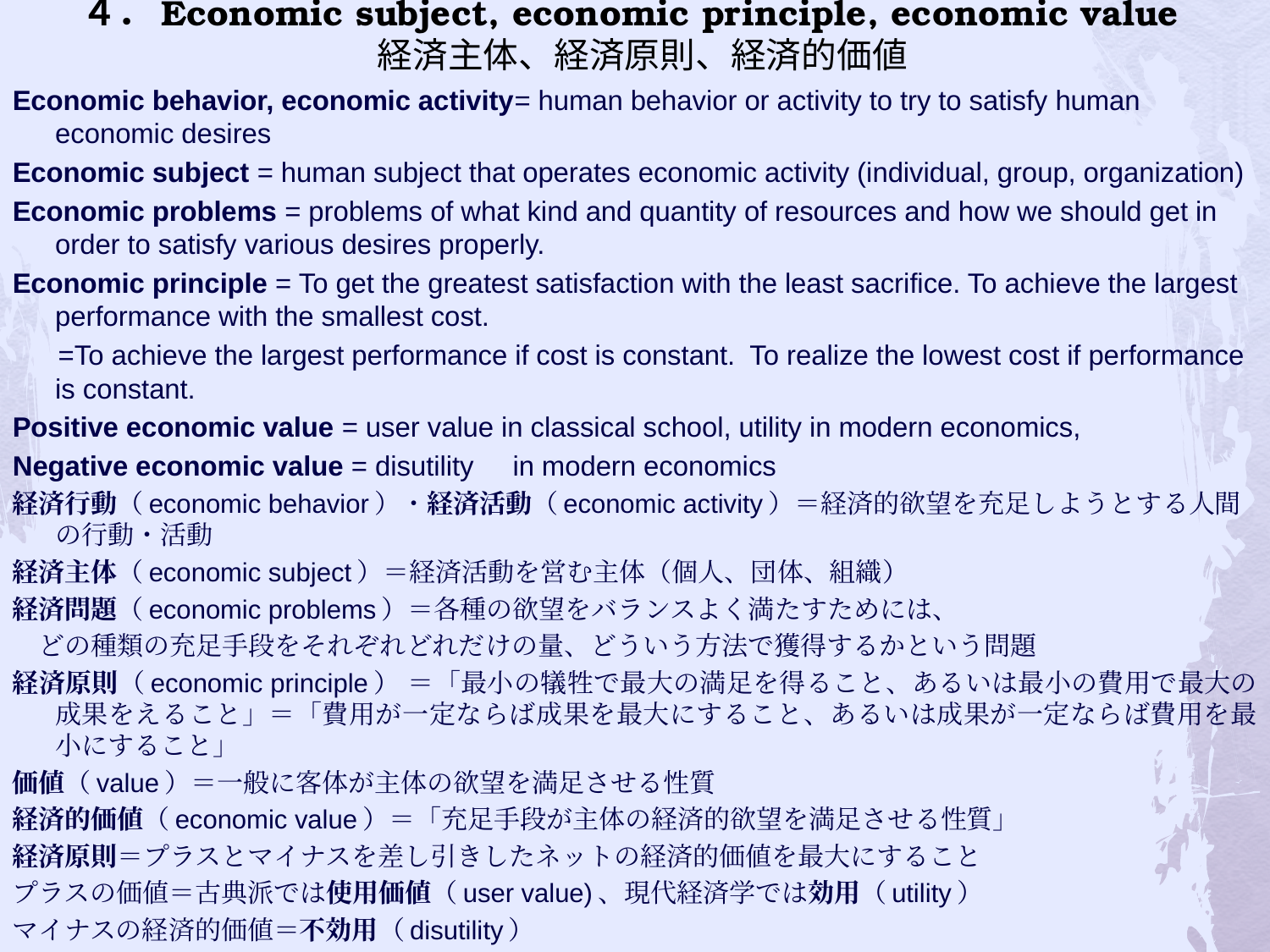

# ４．Economic subject, economic principle, economic value 経済主体、経済原則、経済的価値
Economic behavior, economic activity= human behavior or activity to try to satisfy human economic desires
Economic subject = human subject that operates economic activity (individual, group, organization)
Economic problems = problems of what kind and quantity of resources and how we should get in order to satisfy various desires properly.
Economic principle = To get the greatest satisfaction with the least sacrifice. To achieve the largest performance with the smallest cost.
      =To achieve the largest performance if cost is constant.  To realize the lowest cost if performance is constant.
Positive economic value = user value in classical school, utility in modern economics,
Negative economic value = disutility　in modern economics
経済行動（economic behavior）・経済活動（economic activity）＝経済的欲望を充足しようとする人間の行動・活動
経済主体（economic subject）＝経済活動を営む主体（個人、団体、組織）
経済問題（economic problems）＝各種の欲望をバランスよく満たすためには、
　どの種類の充足手段をそれぞれどれだけの量、どういう方法で獲得するかという問題
経済原則（economic principle） ＝「最小の犠牲で最大の満足を得ること、あるいは最小の費用で最大の成果をえること」＝「費用が一定ならば成果を最大にすること、あるいは成果が一定ならば費用を最小にすること」
価値（value）＝一般に客体が主体の欲望を満足させる性質
経済的価値（economic value）＝「充足手段が主体の経済的欲望を満足させる性質」
経済原則＝プラスとマイナスを差し引きしたネットの経済的価値を最大にすること
プラスの価値＝古典派では使用価値（user value)、現代経済学では効用（utility）
マイナスの経済的価値＝不効用（disutility）